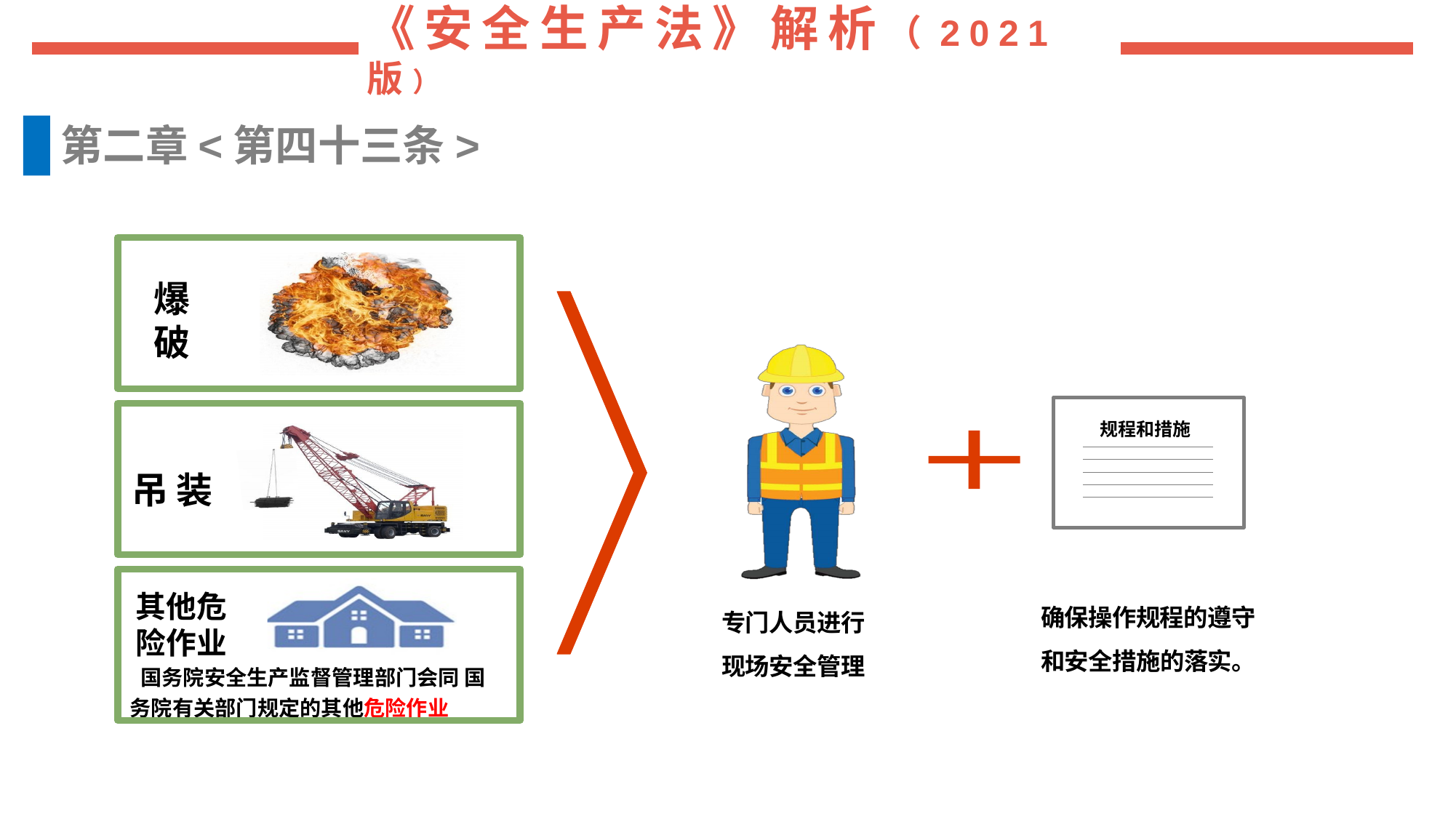

第二章<第四十三条>

爆
破

规程和措施

吊 装

其他危 险作业
确保操作规程的遵守
和安全措施的落实。
专门人员进行 现场安全管理
国务院安全生产监督管理部门会同 国务院有关部门规定的其他危险作业